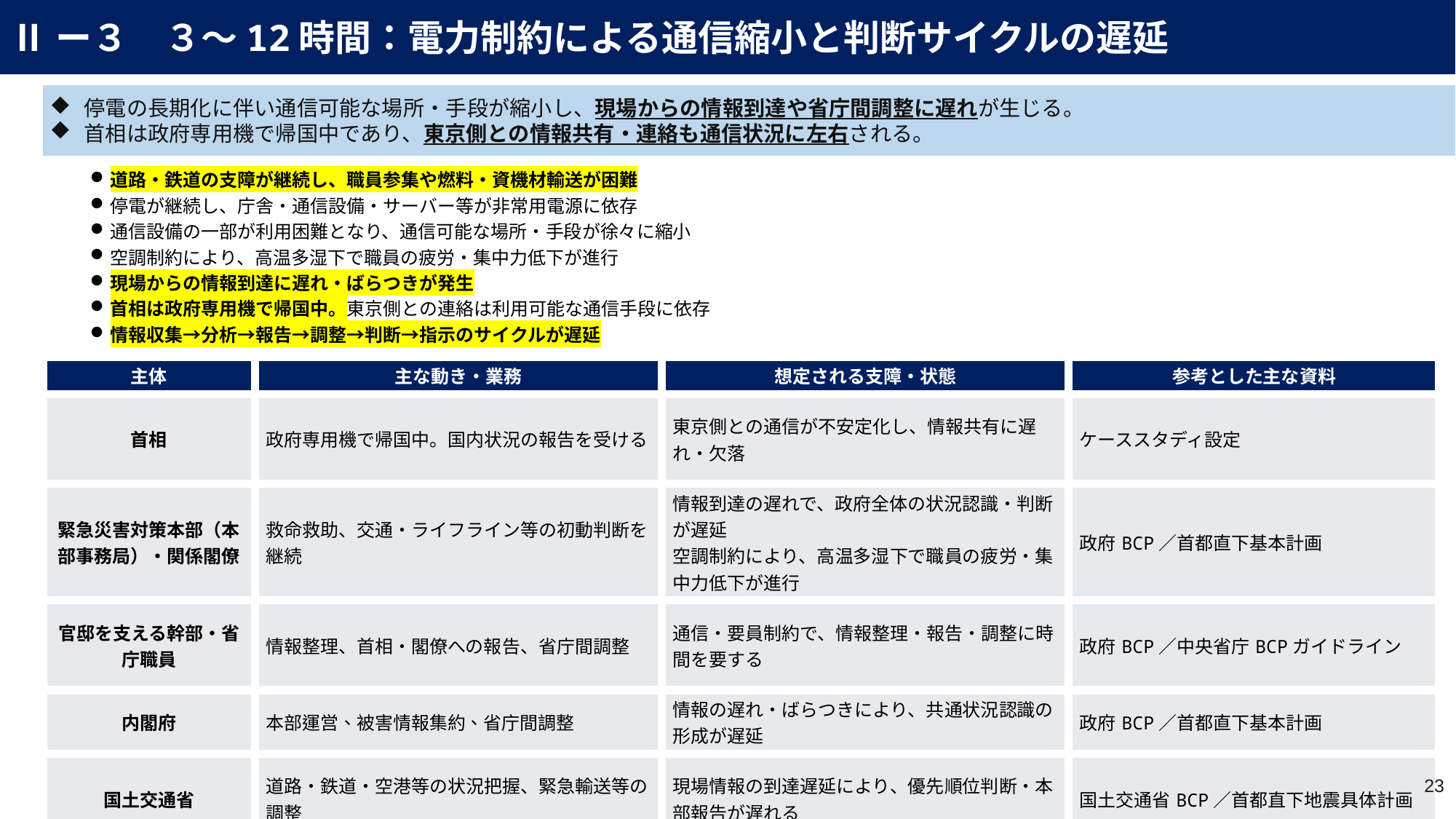

Ⅱー３　３～12時間：電力制約による通信縮小と判断サイクルの遅延
停電の長期化に伴い通信可能な場所・手段が縮小し、現場からの情報到達や省庁間調整に遅れが生じる。
首相は政府専用機で帰国中であり、東京側との情報共有・連絡も通信状況に左右される。
道路・鉄道の支障が継続し、職員参集や燃料・資機材輸送が困難
停電が継続し、庁舎・通信設備・サーバー等が非常用電源に依存
通信設備の一部が利用困難となり、通信可能な場所・手段が徐々に縮小
空調制約により、高温多湿下で職員の疲労・集中力低下が進行
現場からの情報到達に遅れ・ばらつきが発生
首相は政府専用機で帰国中。東京側との連絡は利用可能な通信手段に依存
情報収集→分析→報告→調整→判断→指示のサイクルが遅延
| 主体 | 主な動き・業務 | 想定される支障・状態 | 参考とした主な資料 |
| --- | --- | --- | --- |
| 首相 | 政府専用機で帰国中。国内状況の報告を受ける | 東京側との通信が不安定化し、情報共有に遅れ・欠落 | ケーススタディ設定 |
| 緊急災害対策本部（本部事務局）・関係閣僚 | 救命救助、交通・ライフライン等の初動判断を継続 | 情報到達の遅れで、政府全体の状況認識・判断が遅延 空調制約により、高温多湿下で職員の疲労・集中力低下が進行 | 政府BCP／首都直下基本計画 |
| 官邸を支える幹部・省庁職員 | 情報整理、首相・閣僚への報告、省庁間調整 | 通信・要員制約で、情報整理・報告・調整に時間を要する | 政府BCP／中央省庁BCPガイドライン |
| 内閣府 | 本部運営、被害情報集約、省庁間調整 | 情報の遅れ・ばらつきにより、共通状況認識の形成が遅延 | 政府BCP／首都直下基本計画 |
| 国土交通省 | 道路・鉄道・空港等の状況把握、緊急輸送等の調整 | 現場情報の到達遅延により、優先順位判断・本部報告が遅れる | 国土交通省BCP／首都直下地震具体計画 |
23